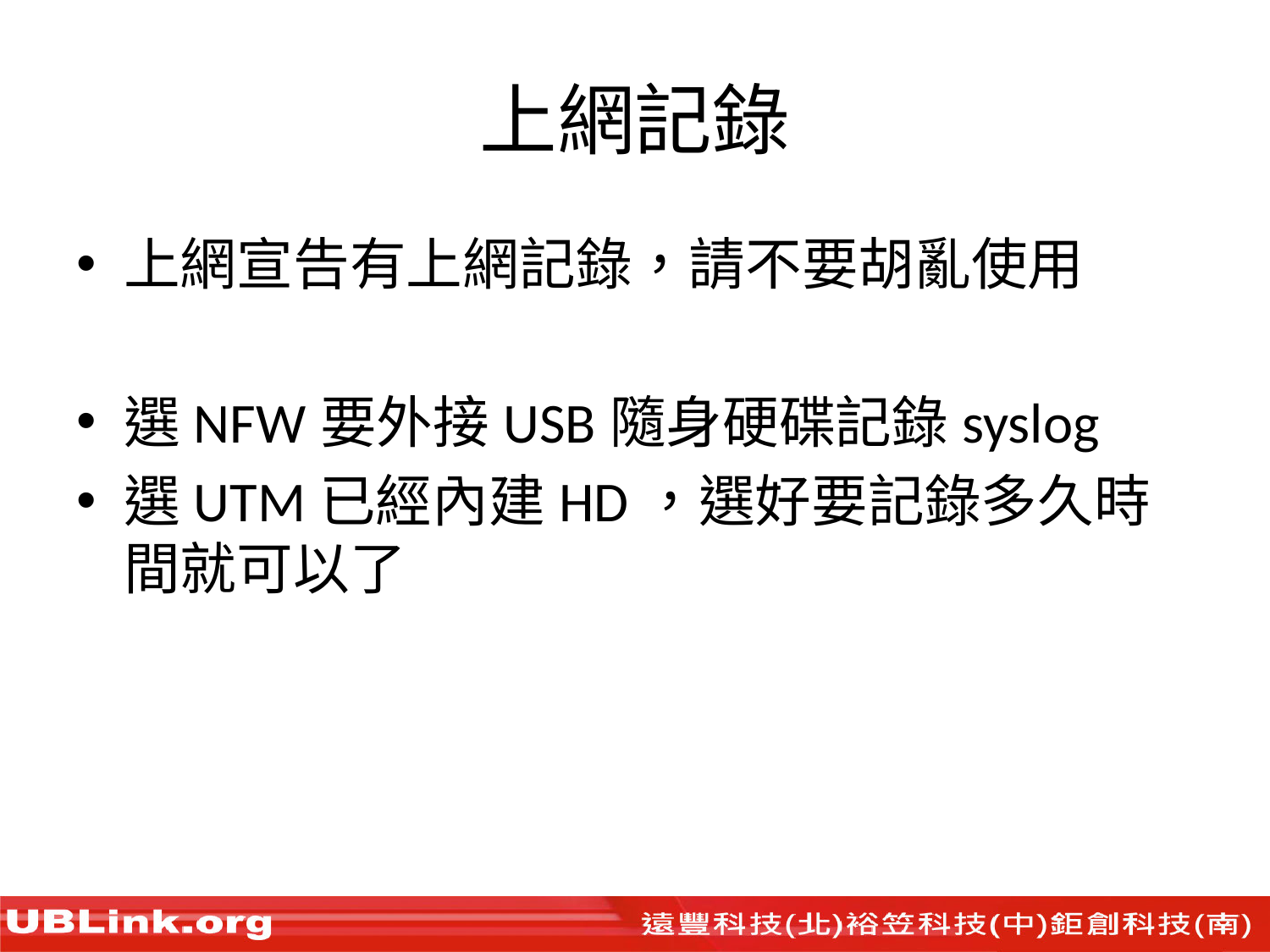

# 上網記錄
上網宣告有上網記錄，請不要胡亂使用

選NFW要外接USB隨身硬碟記錄syslog
選UTM已經內建HD，選好要記錄多久時間就可以了